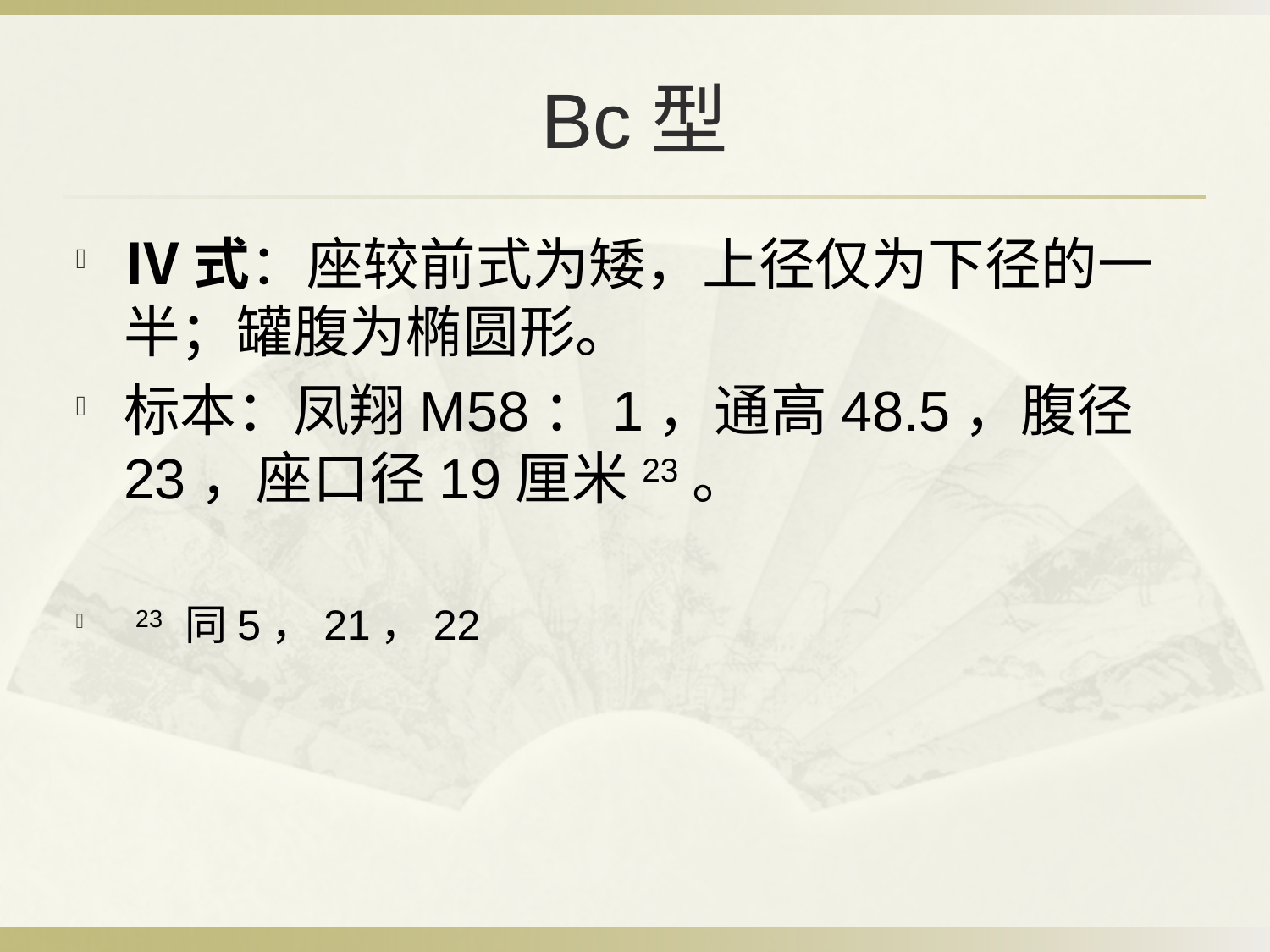

# Bc型
Ⅳ式：座较前式为矮，上径仅为下径的一半；罐腹为椭圆形。
标本：凤翔M58：1，通高48.5，腹径23，座口径19厘米23。

 23 同5，21，22